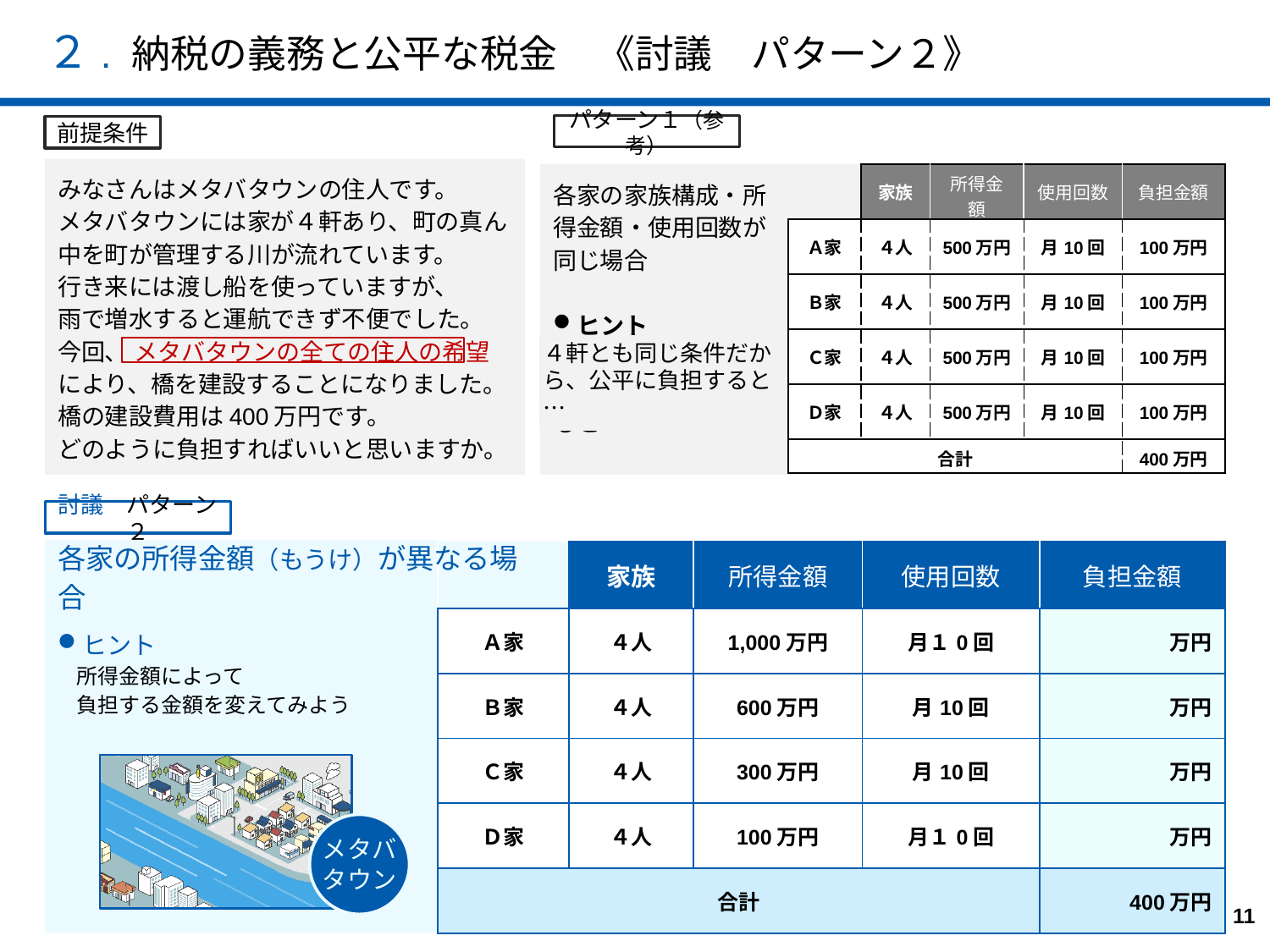

２. 納税の義務と公平な税金　《討議　パターン２》
４軒とも同じ条件だから、公平に負担すると…

11